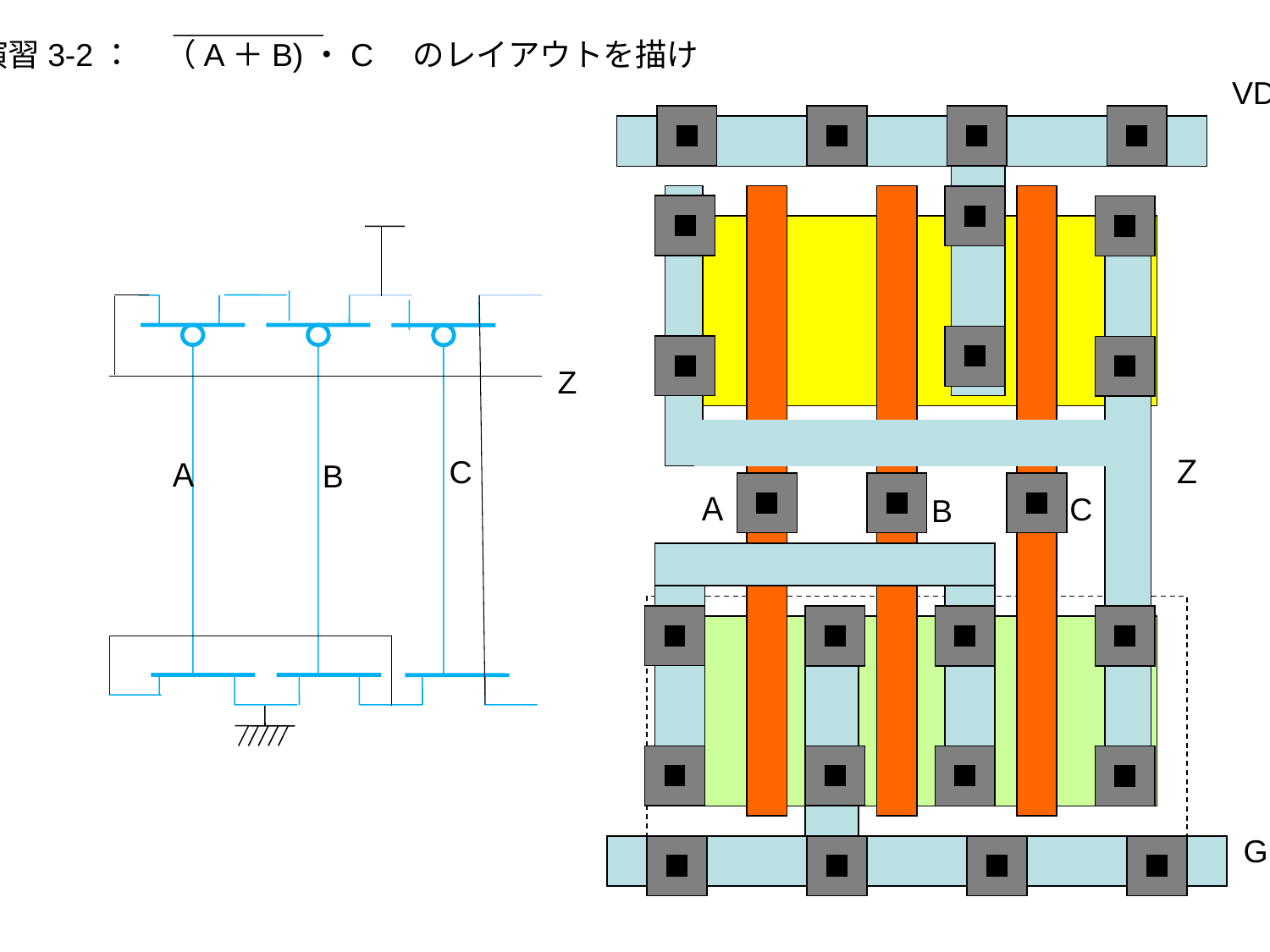

演習3-2：　（A＋B)・C　のレイアウトを描け

VDD

C
Ａ
B

Z

Ｚ

Ａ
C
B

GND